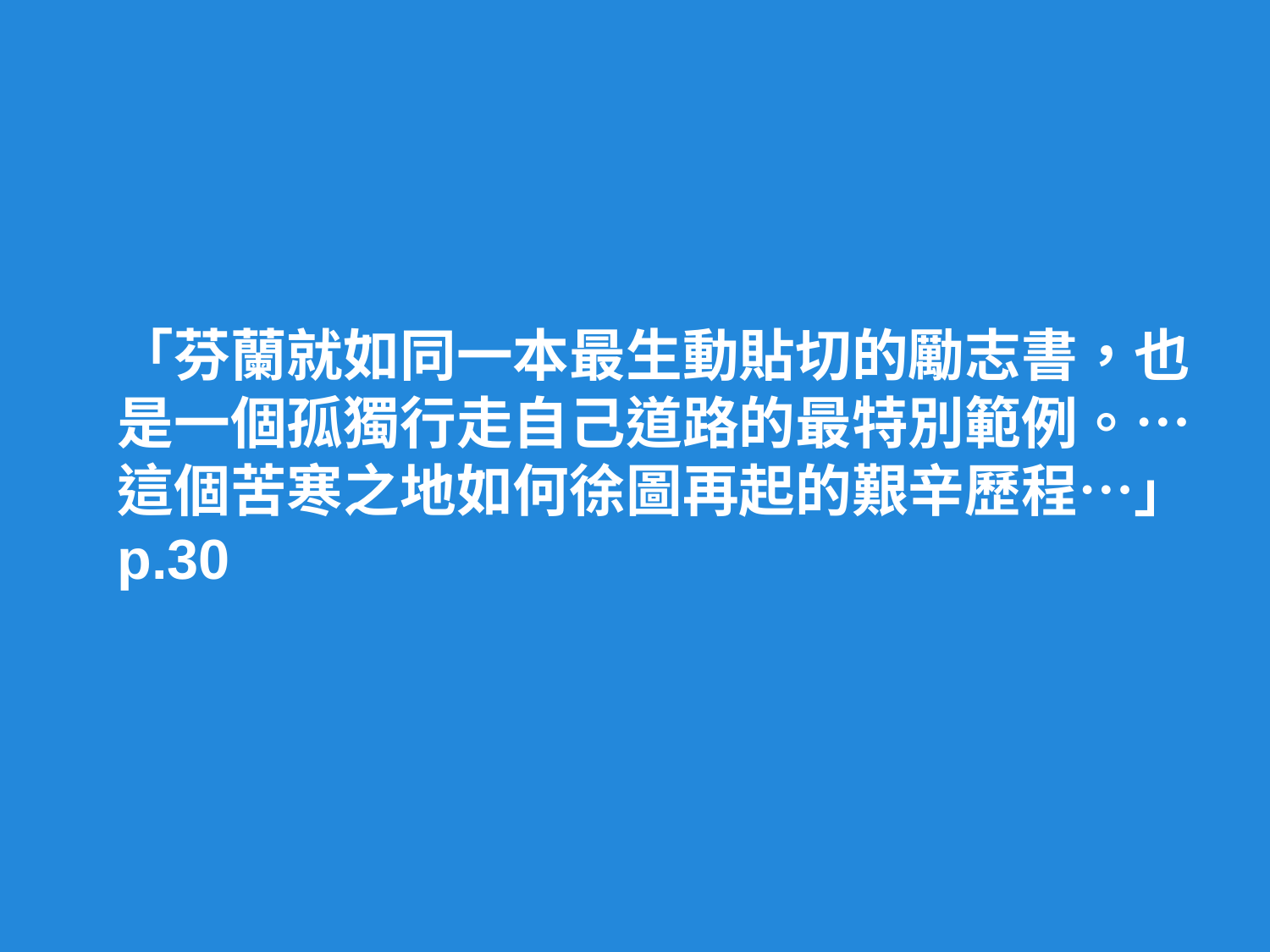

「芬蘭就如同一本最生動貼切的勵志書，也是一個孤獨行走自己道路的最特別範例。…這個苦寒之地如何徐圖再起的艱辛歷程…」 p.30